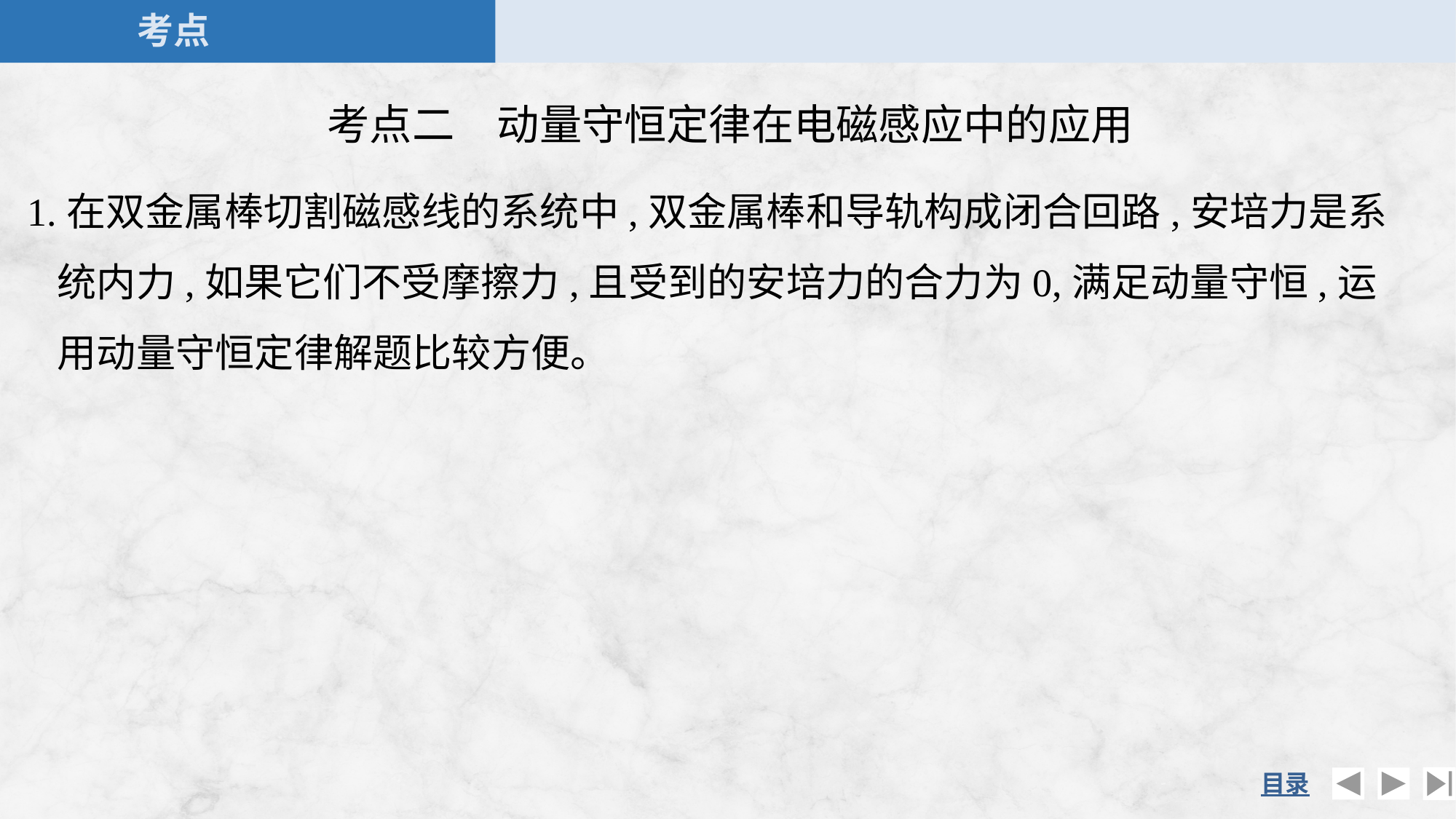

考点二　动量守恒定律在电磁感应中的应用
1.在双金属棒切割磁感线的系统中,双金属棒和导轨构成闭合回路,安培力是系统内力,如果它们不受摩擦力,且受到的安培力的合力为0,满足动量守恒,运用动量守恒定律解题比较方便。